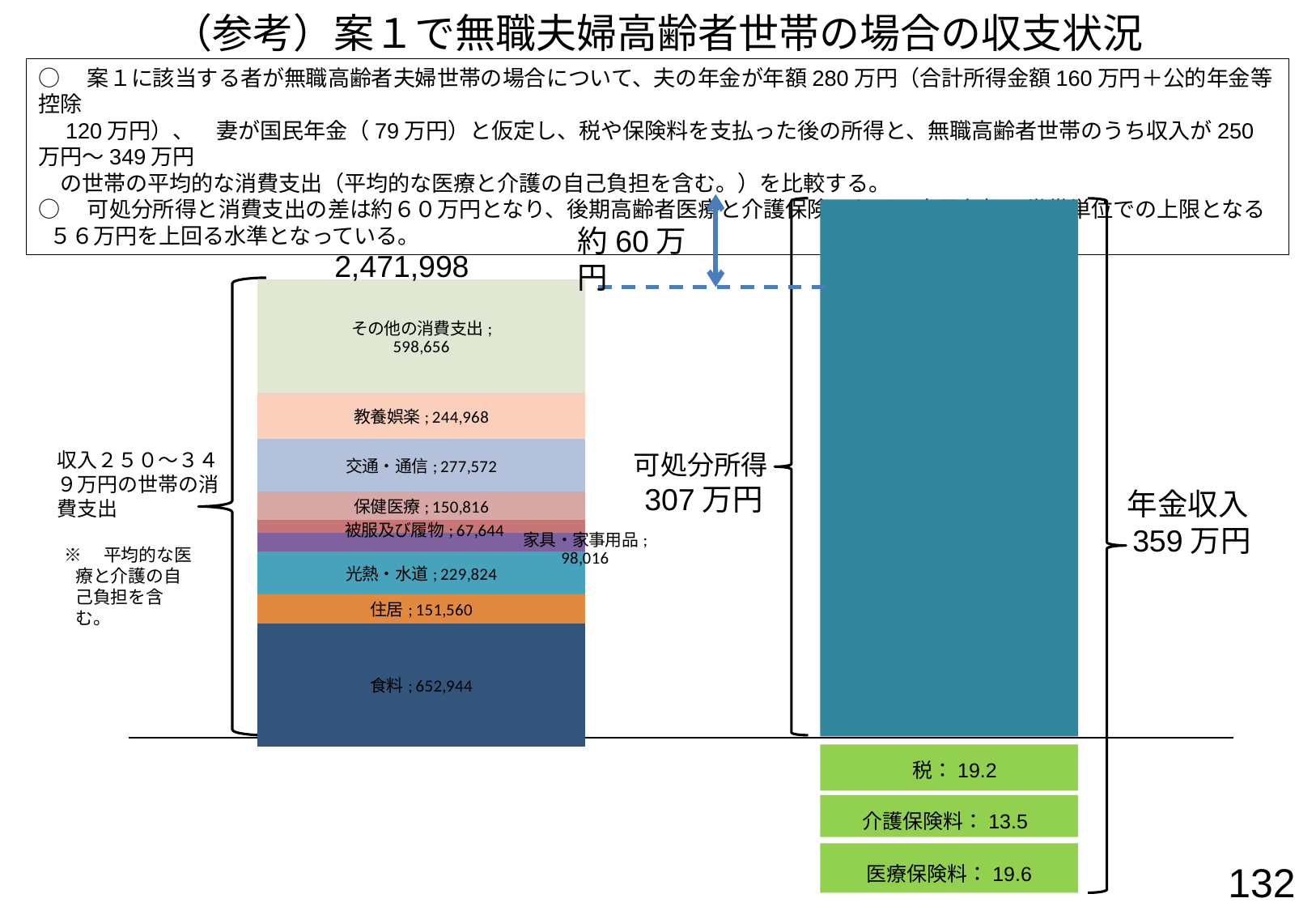

（参考）案１で無職夫婦高齢者世帯の場合の収支状況
○　案１に該当する者が無職高齢者夫婦世帯の場合について、夫の年金が年額280万円（合計所得金額160万円＋公的年金等控除
　120万円）、　妻が国民年金（79万円）と仮定し、税や保険料を支払った後の所得と、無職高齢者世帯のうち収入が250万円～349万円
　の世帯の平均的な消費支出（平均的な医療と介護の自己負担を含む。）を比較する。
○　可処分所得と消費支出の差は約６０万円となり、後期高齢者医療と介護保険における自己負担の世帯単位での上限となる５６万円を上回る水準となっている。
約60万円
2,471,998

### Chart

| Category | 食料 |  |  |  |  |  |  |  |  |  |  |  |  |  |  |  |  |  |  |  |  |  |  |  |  |  |  |  |  |  |  |  |  |  |  |  |  |  |  |  |  | 住居 |  |  |  |  | 光熱・水道 |  |  |  |  | 家具・家事用品 |  |  |  |  |  |  |  |  |  | 被服及び履物 |  |  |  |  |  |  |  |  |  |  |  |  |  |  |  |  |  | 保健医療 |  |  |  |  | 交通・通信 |  |  |  |  |  |  | 教育 |  |  |  | 教養娯楽 |  |  |  |  |  |  |  |  | その他の消費支出 |
|---|---|---|---|---|---|---|---|---|---|---|---|---|---|---|---|---|---|---|---|---|---|---|---|---|---|---|---|---|---|---|---|---|---|---|---|---|---|---|---|---|---|---|---|---|---|---|---|---|---|---|---|---|---|---|---|---|---|---|---|---|---|---|---|---|---|---|---|---|---|---|---|---|---|---|---|---|---|---|---|---|---|---|---|---|---|---|---|---|---|---|---|---|---|---|---|---|---|---|---|---|---|---|---|---|---|

収入２５０～３４９万円の世帯の消費支出
可処分所得307万円
年金収入359万円

税：19.2

介護保険料：13.5

医療保険料：19.6

※　平均的な医療と介護の自己負担を含む。
132